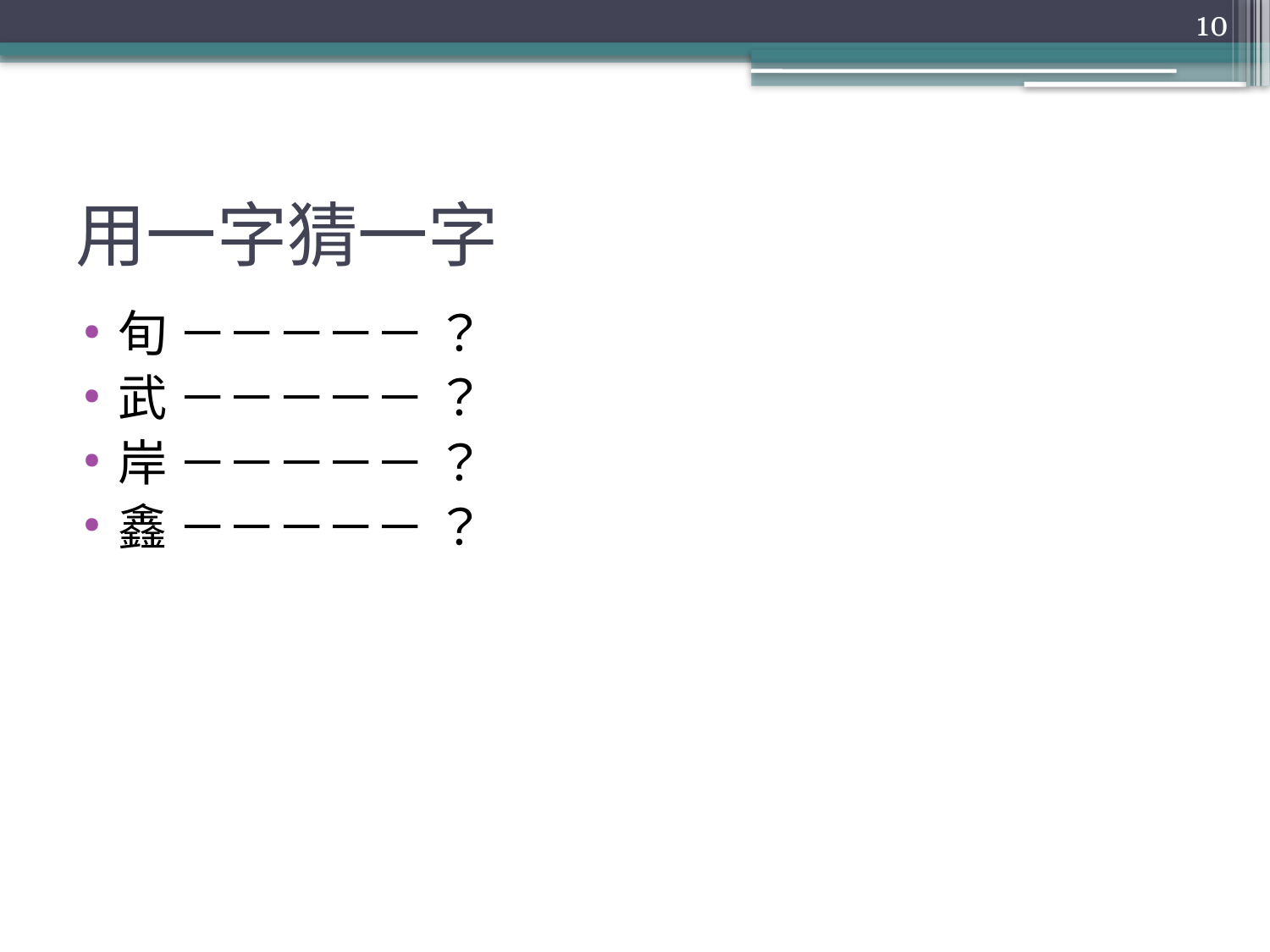

10

# 用一字猜一字
旬 －－－－－ ？
武 －－－－－ ？
岸 －－－－－ ？
鑫 －－－－－ ？